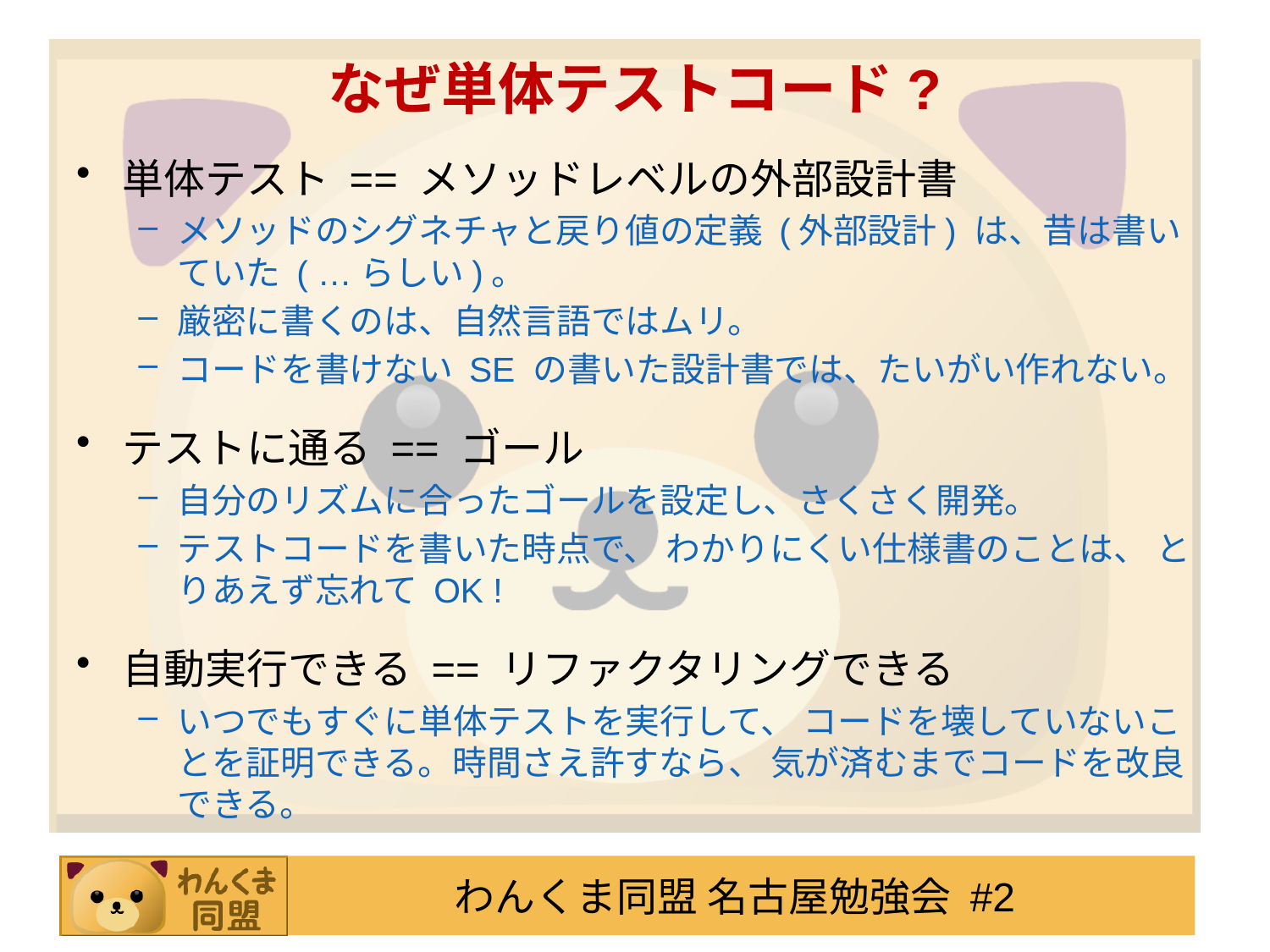

なぜ単体テストコード?
単体テスト == メソッドレベルの外部設計書
メソッドのシグネチャと戻り値の定義 (外部設計) は、昔は書いていた ( …らしい)。
厳密に書くのは、自然言語ではムリ。
コードを書けない SE の書いた設計書では、たいがい作れない。
テストに通る == ゴール
自分のリズムに合ったゴールを設定し、さくさく開発。
テストコードを書いた時点で、 わかりにくい仕様書のことは、 とりあえず忘れて OK !
自動実行できる == リファクタリングできる
いつでもすぐに単体テストを実行して、 コードを壊していないことを証明できる。時間さえ許すなら、 気が済むまでコードを改良できる。